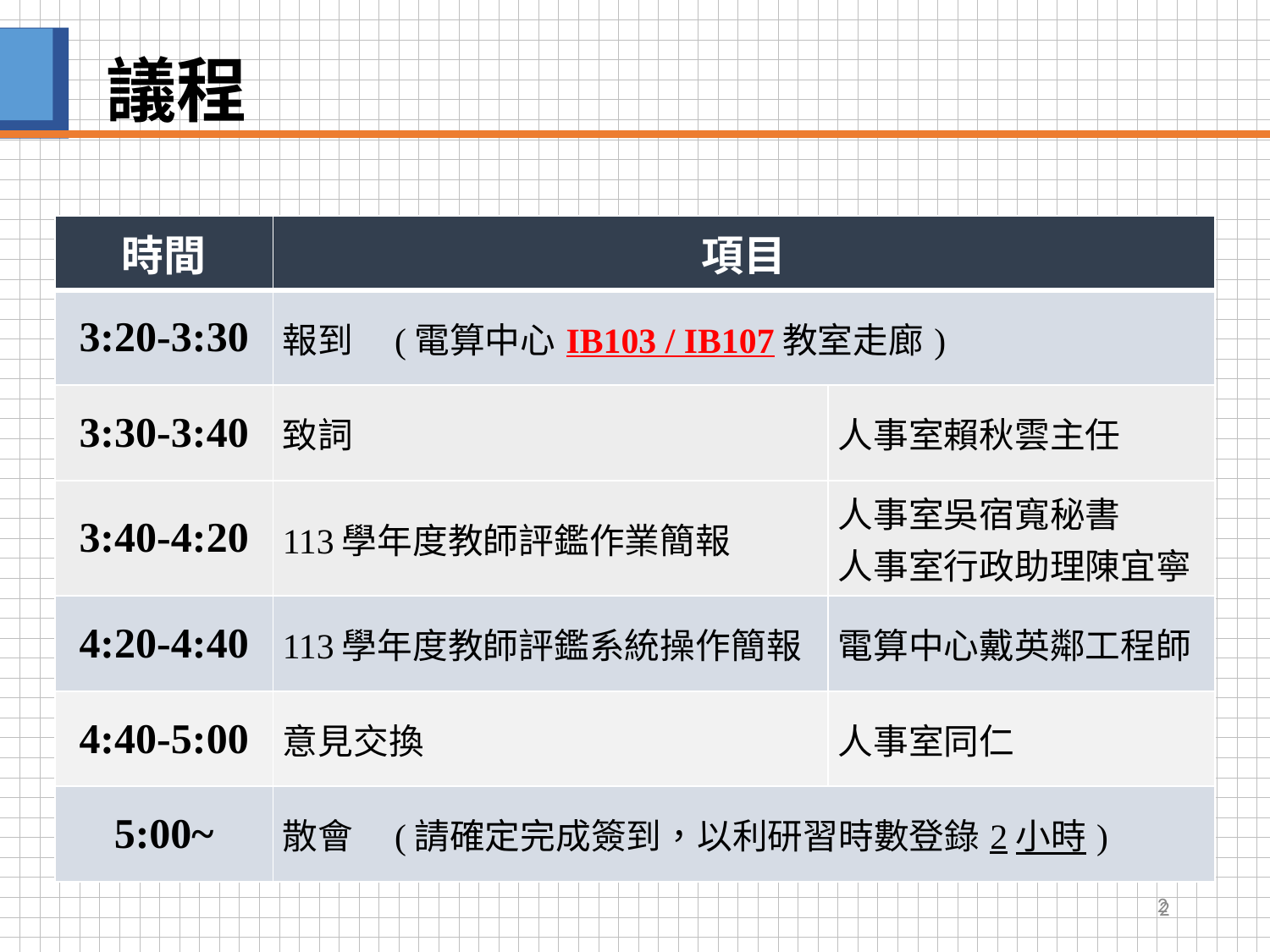

議程
| 時間 | 項目 |  |
| --- | --- | --- |
| 3:20-3:30 | 報到 (電算中心IB103 / IB107教室走廊) |  |
| 3:30-3:40 | 致詞 | 人事室賴秋雲主任 |
| 3:40-4:20 | 113學年度教師評鑑作業簡報 | 人事室吳宿寬秘書 人事室行政助理陳宜寧 |
| 4:20-4:40 | 113學年度教師評鑑系統操作簡報 | 電算中心戴英鄰工程師 |
| 4:40-5:00 | 意見交換 | 人事室同仁 |
| 5:00~ | 散會 (請確定完成簽到，以利研習時數登錄2小時) |  |
2